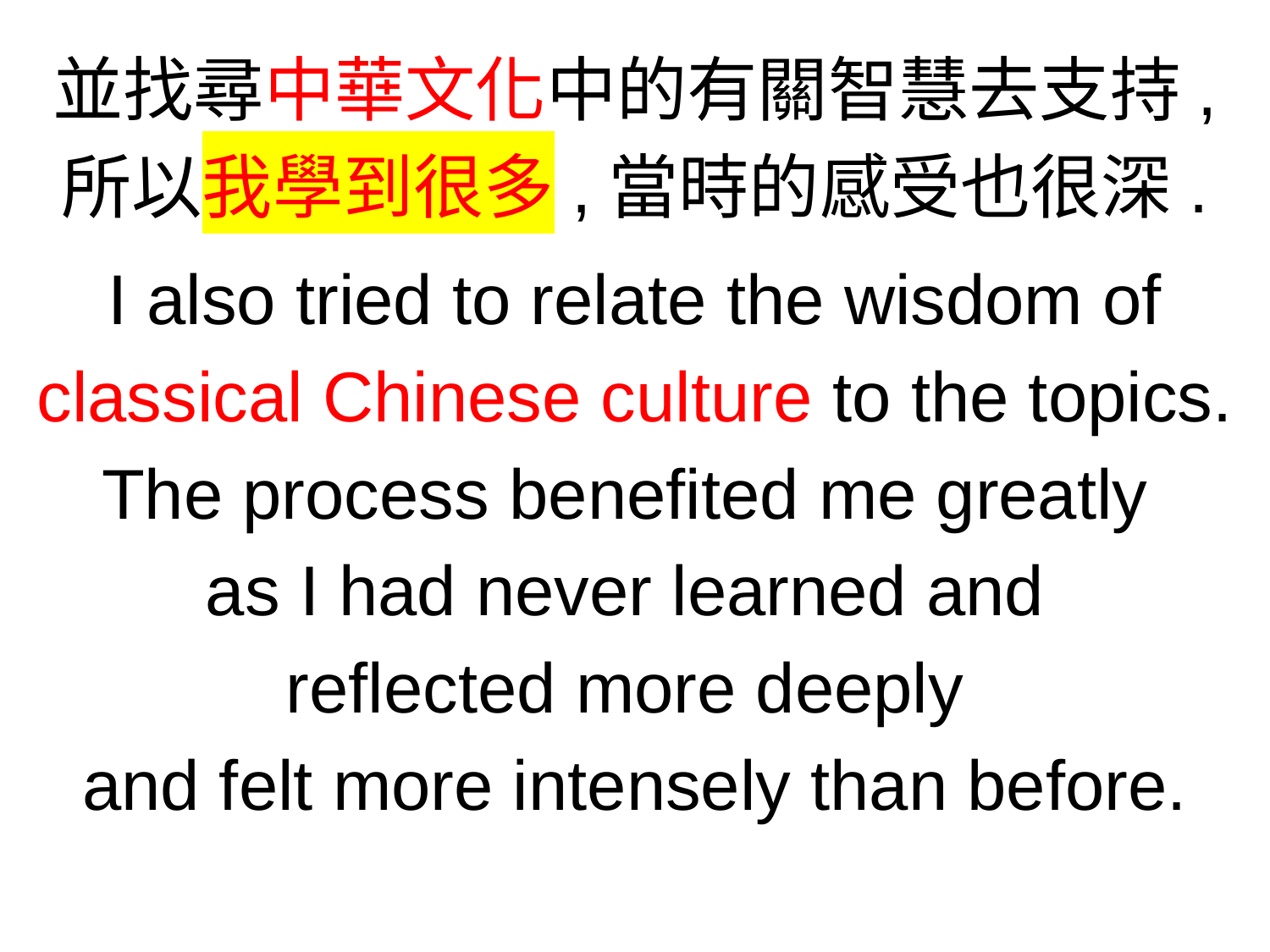

並找尋中華文化中的有關智慧去支持,
所以我學到很多,當時的感受也很深.
I also tried to relate the wisdom of classical Chinese culture to the topics. The process benefited me greatly
as I had never learned and
reflected more deeply
and felt more intensely than before.